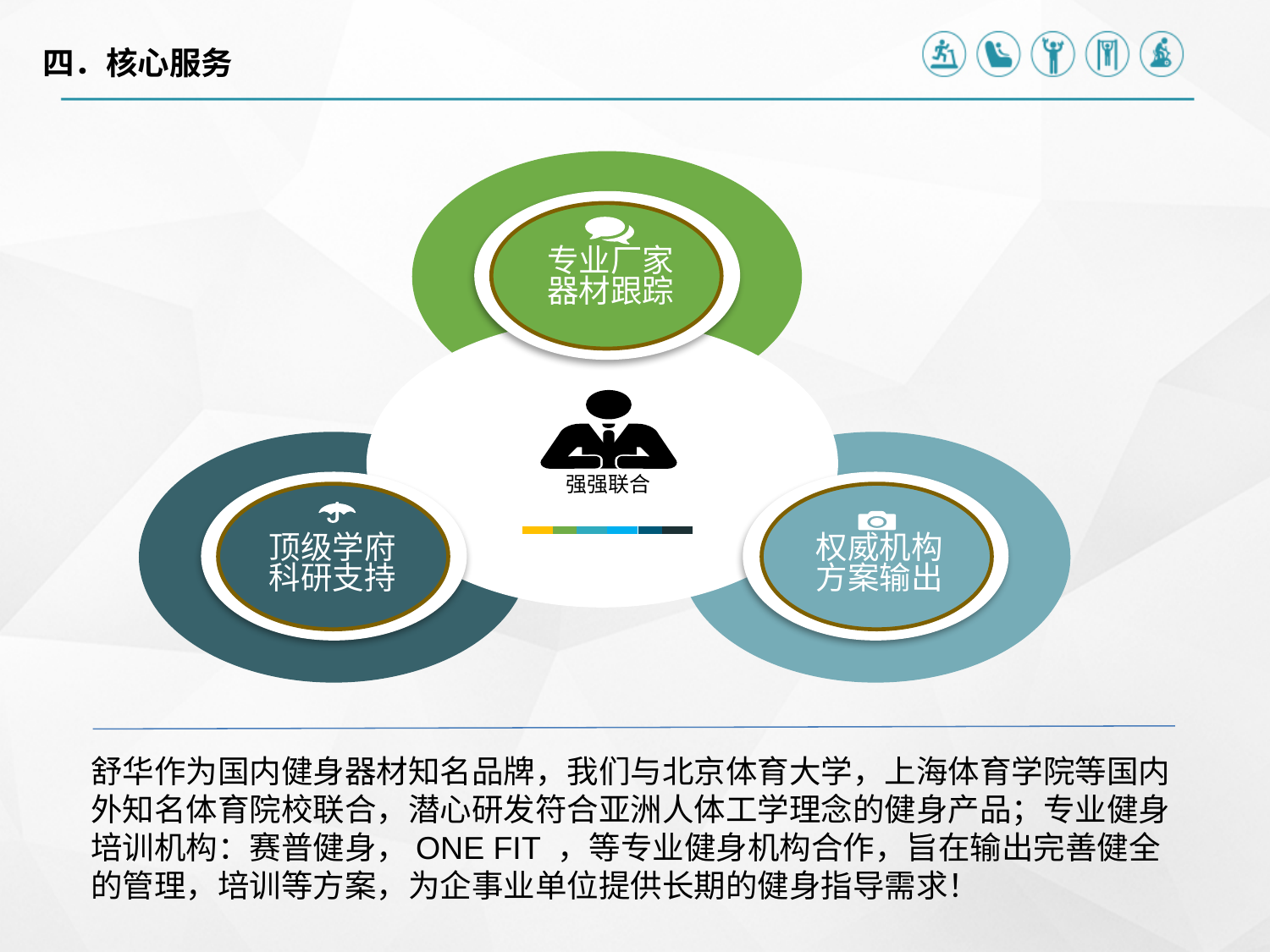

四．核心服务

专业厂家
器材跟踪

强强联合

顶级学府
科研支持
权威机构
方案输出
舒华作为国内健身器材知名品牌，我们与北京体育大学，上海体育学院等国内外知名体育院校联合，潜心研发符合亚洲人体工学理念的健身产品；专业健身培训机构：赛普健身，ONE FIT ，等专业健身机构合作，旨在输出完善健全的管理，培训等方案，为企事业单位提供长期的健身指导需求！